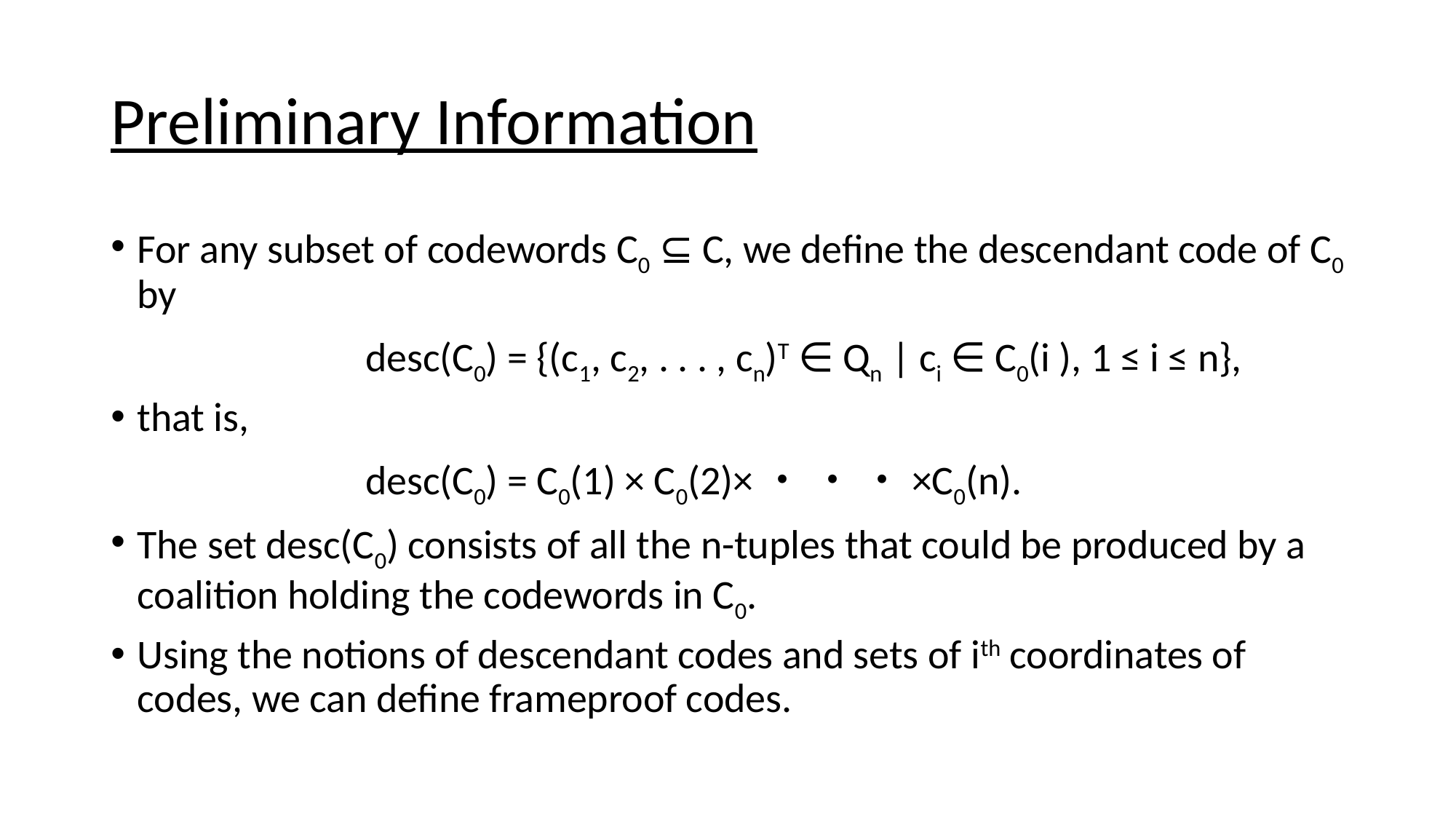

# Preliminary Information
For any subset of codewords C0 ⊆ C, we define the descendant code of C0 by
                            desc(C0) = {(c1, c2, . . . , cn)T ∈ Qn | ci ∈ C0(i ), 1 ≤ i ≤ n},
that is,
                            desc(C0) = C0(1) × C0(2)×・ ・ ・×C0(n).
The set desc(C0) consists of all the n-tuples that could be produced by a coalition holding the codewords in C0.
Using the notions of descendant codes and sets of ith coordinates of codes, we can define frameproof codes.